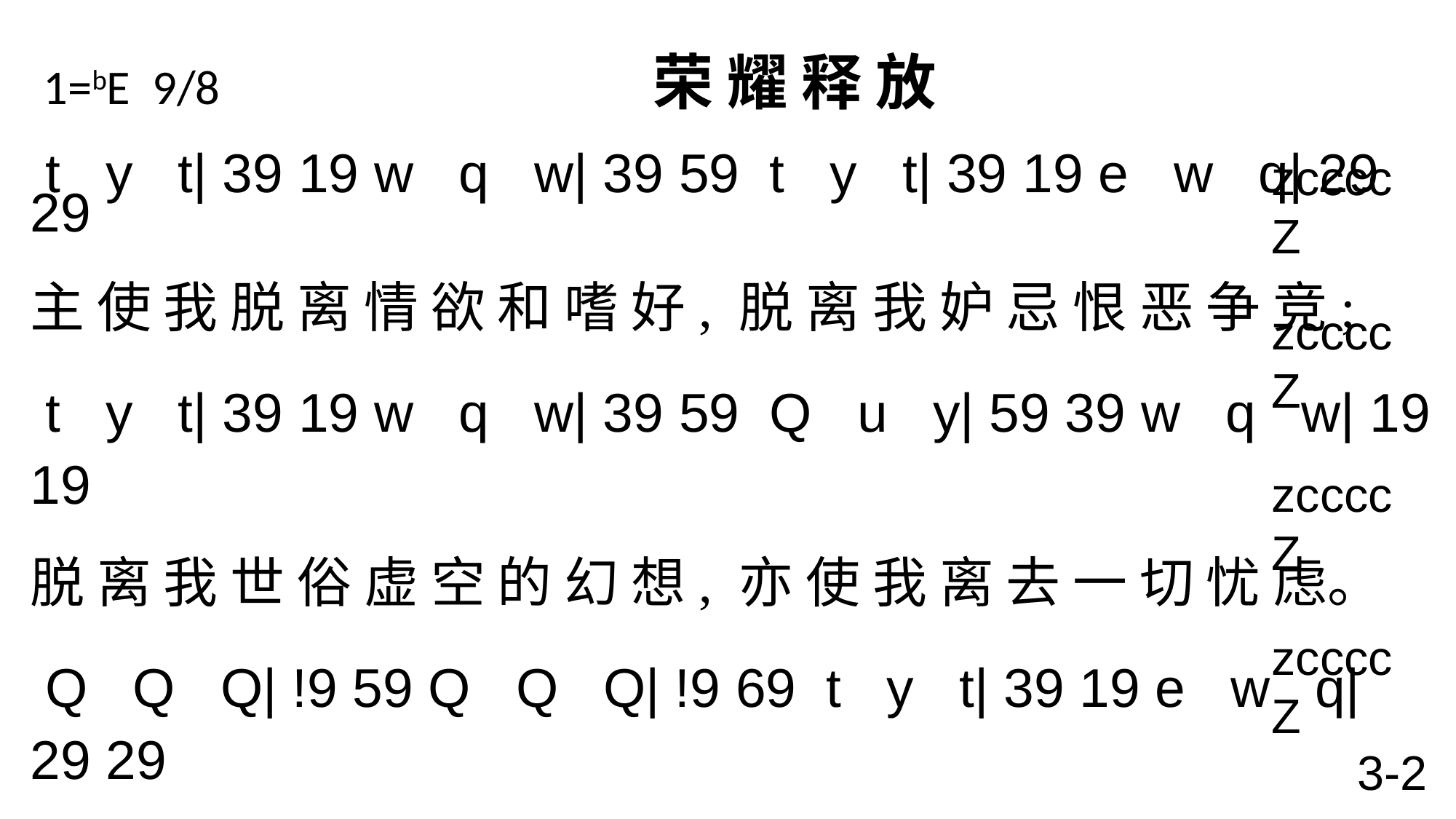

# 1=bE  9/8                             荣 耀 释 放
 zccccZ
 t   y   t| 39 19 w   q   w| 39 59  t   y   t| 39 19 e   w   q| 29 29
主 使 我 脱 离 情 欲 和 嗜 好, 脱 离 我 妒 忌 恨 恶 争 竞;
 t   y   t| 39 19 w   q   w| 39 59  Q   u   y| 59 39 w   q   w| 19 19
脱 离 我 世 俗 虚 空 的 幻 想, 亦 使 我 离 去 一 切 忧 虑。
 Q   Q   Q| !9 59 Q   Q   Q| !9 69  t   y   t| 39 19 e   w   q| 29 29
荣 耀 的 释 放!奇 妙 的 释 放!得 胜 的 耶 稣,把 我 释 放;
 t   y   t| 39 19 w   q   w| 39 59  Q   u   y| 59 39 w   q   w| 19 19\
脱 离 了 自 己,罪 恶 和 世 界, 从 今 到 永 远 不 再 捆 绑。
 zccccZ
 zccccZ
 zccccZ
3-2